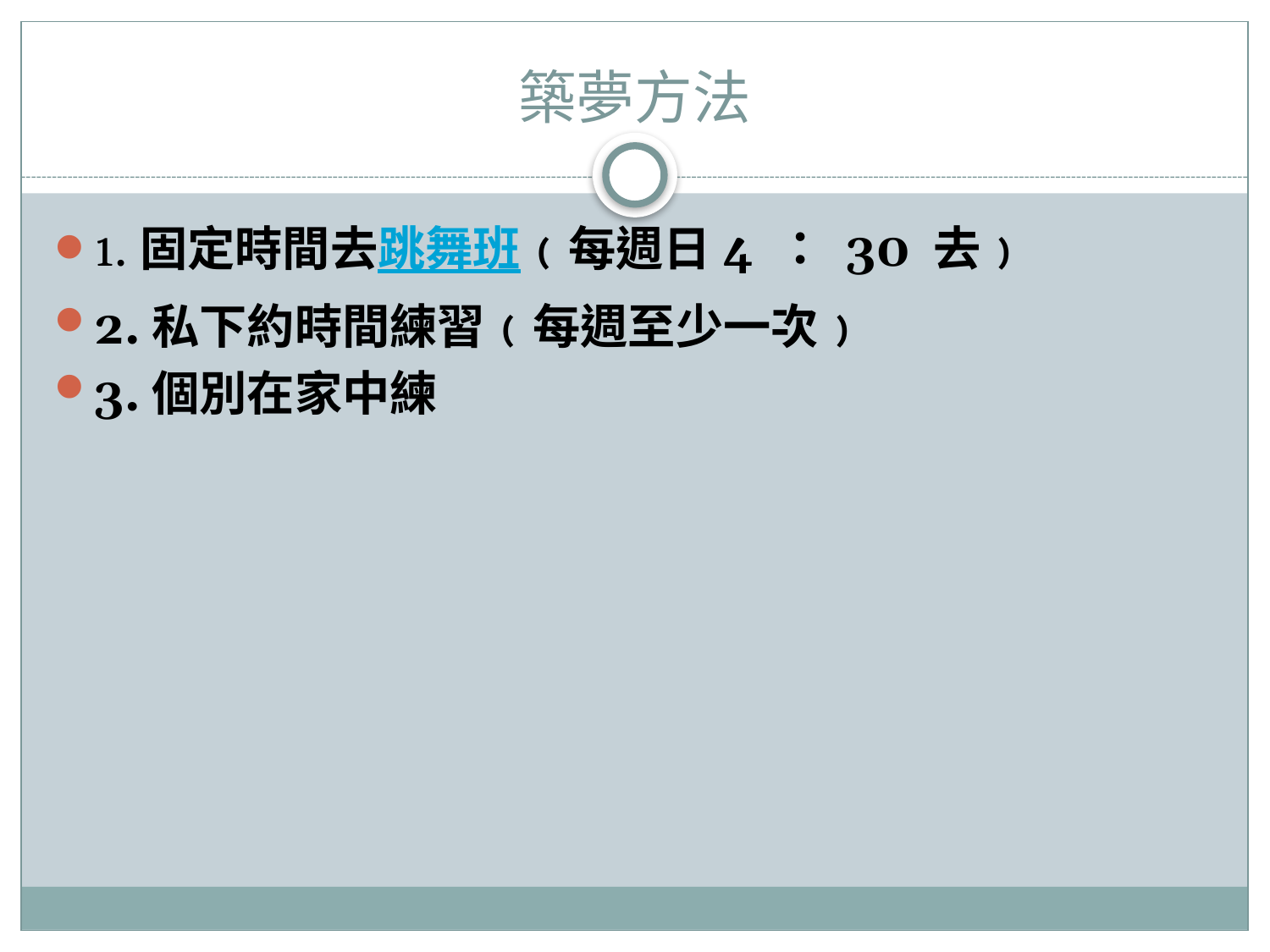

# 築夢方法
1.固定時間去跳舞班﹙每週日4 ： 30 去﹚
2.私下約時間練習﹙每週至少一次﹚
3.個別在家中練